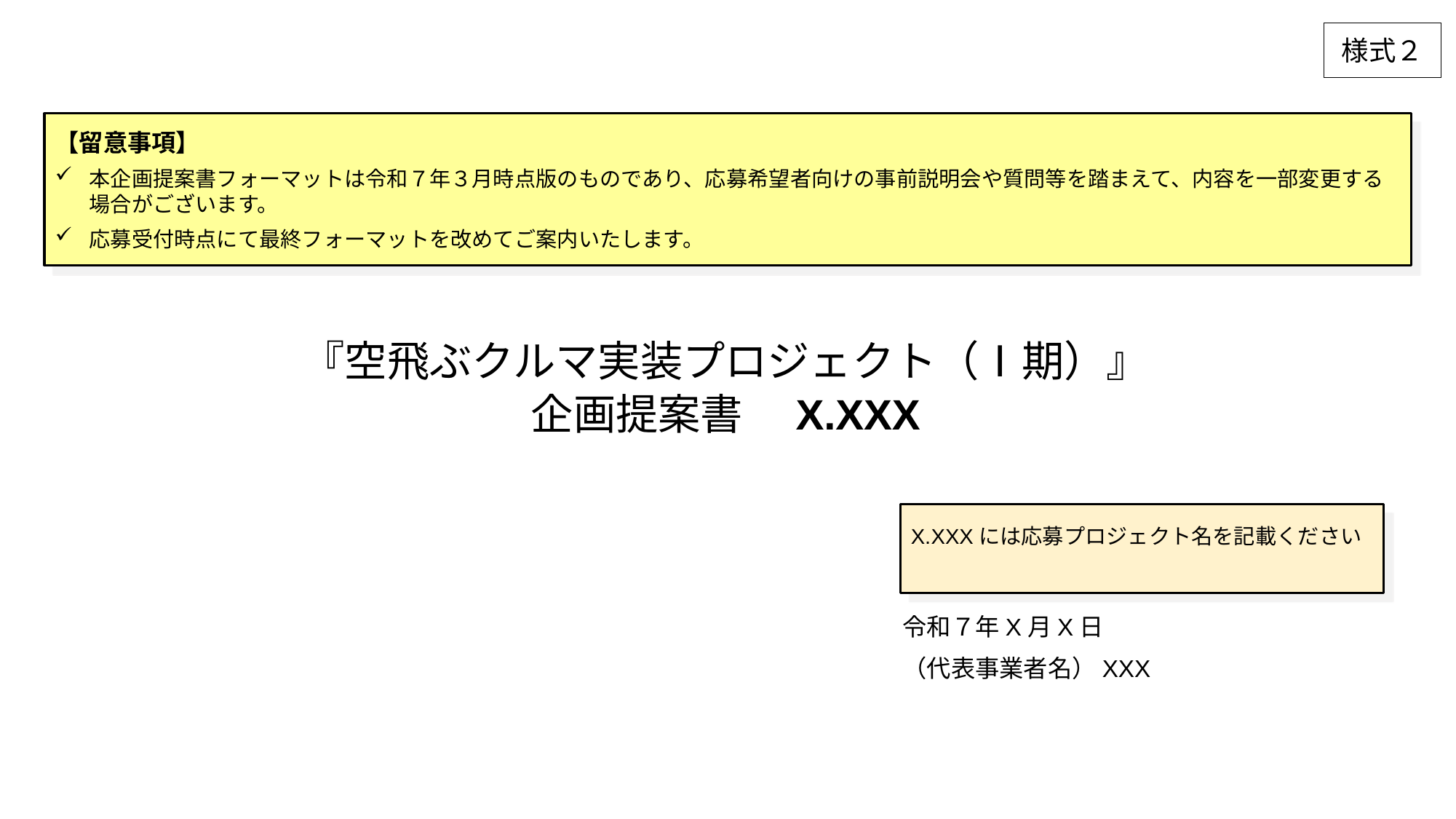

様式２
【留意事項】
本企画提案書フォーマットは令和７年３月時点版のものであり、応募希望者向けの事前説明会や質問等を踏まえて、内容を一部変更する場合がございます。
応募受付時点にて最終フォーマットを改めてご案内いたします。
『空飛ぶクルマ実装プロジェクト（Ⅰ期）』
企画提案書　X.XXX
X.XXXには応募プロジェクト名を記載ください
令和７年X月X日
（代表事業者名）XXX